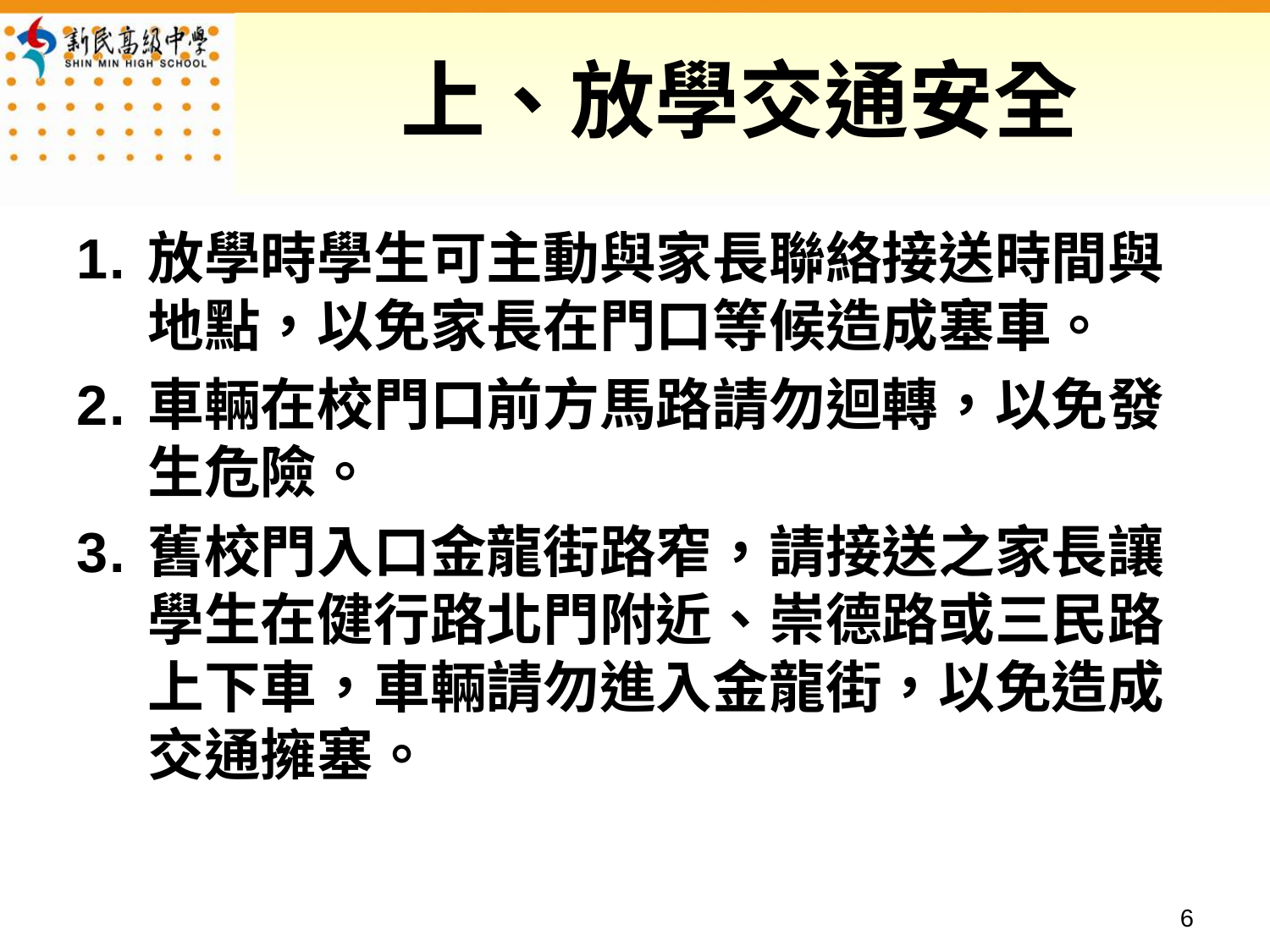

# 上、放學交通安全
放學時學生可主動與家長聯絡接送時間與地點，以免家長在門口等候造成塞車。
車輛在校門口前方馬路請勿迴轉，以免發生危險。
舊校門入口金龍街路窄，請接送之家長讓學生在健行路北門附近、崇德路或三民路上下車，車輛請勿進入金龍街，以免造成交通擁塞。
6